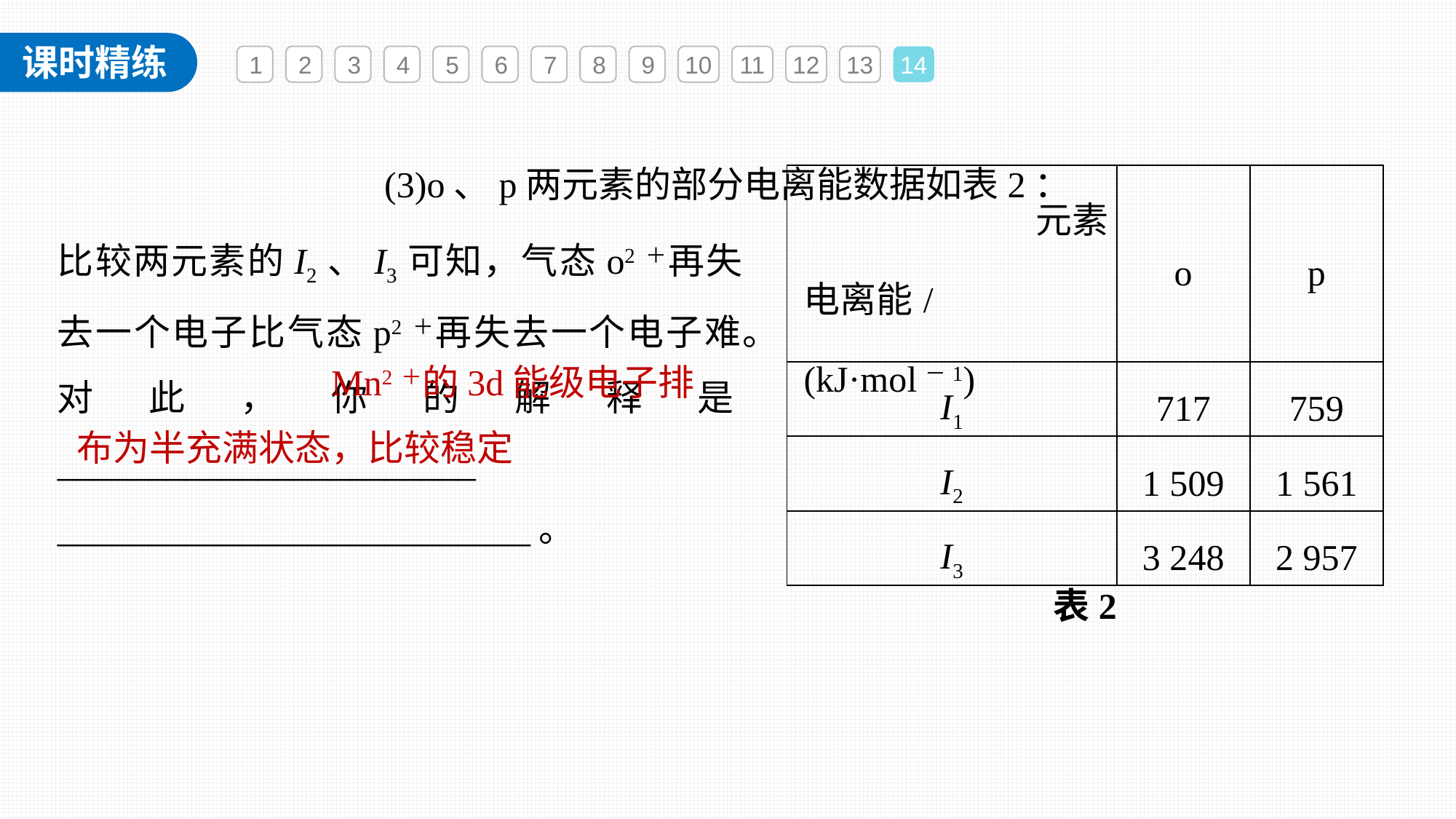

1
2
3
4
5
6
7
8
9
10
11
12
13
14
(3)o、p两元素的部分电离能数据如表2：
| 元素 电离能/ (kJ·mol－1) | o | p |
| --- | --- | --- |
| I1 | 717 | 759 |
| I2 | 1 509 | 1 561 |
| I3 | 3 248 | 2 957 |
比较两元素的I2、I3可知，气态o2＋再失去一个电子比气态p2＋再失去一个电子难。对此，你的解释是_______________________
__________________________。
                            Mn2＋的3d能级电子排布为半充满状态，比较稳定
表2